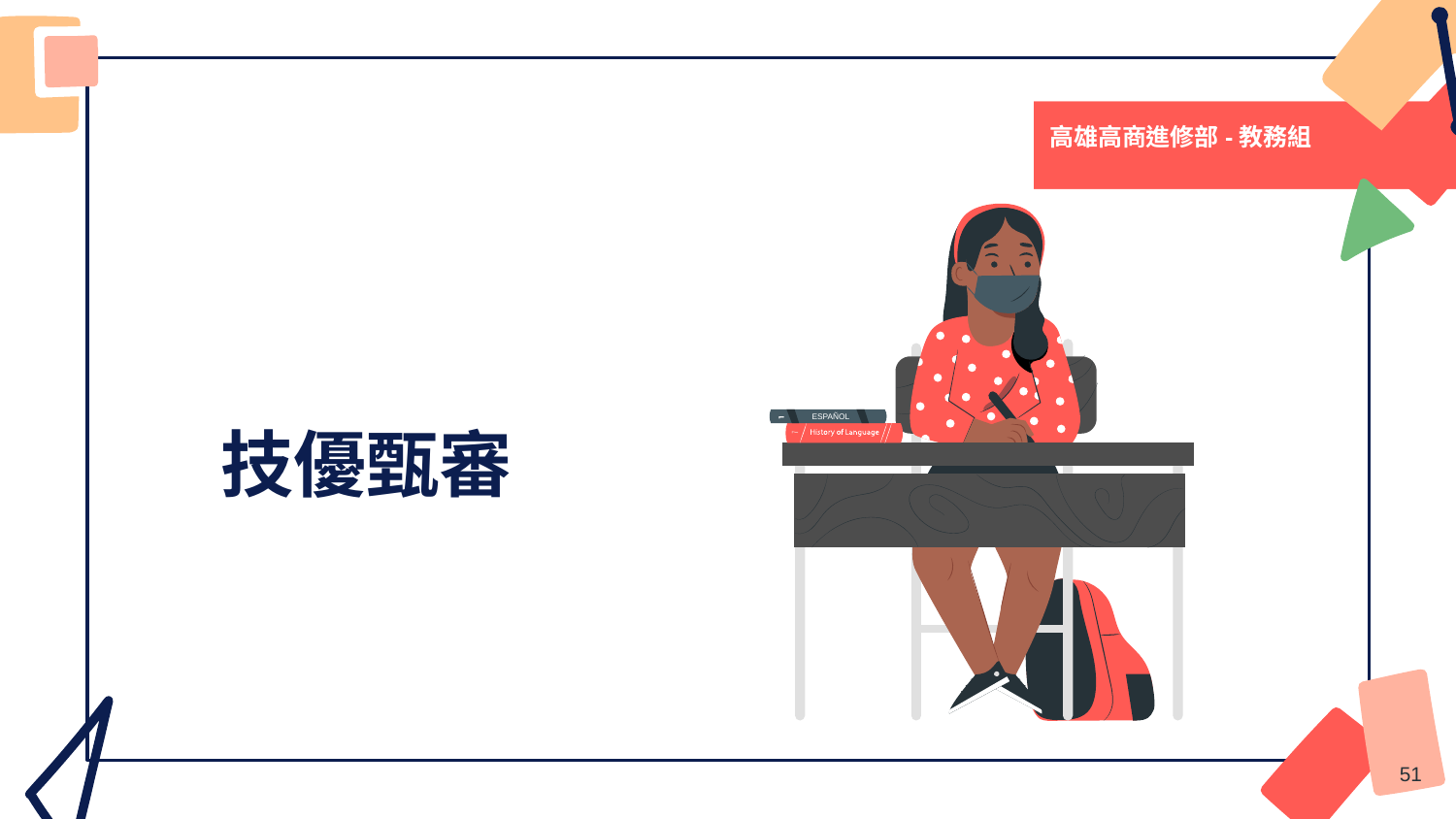

高雄高商進修部-教務組
6th Grade

ESPAÑOL
# 技優甄審

51